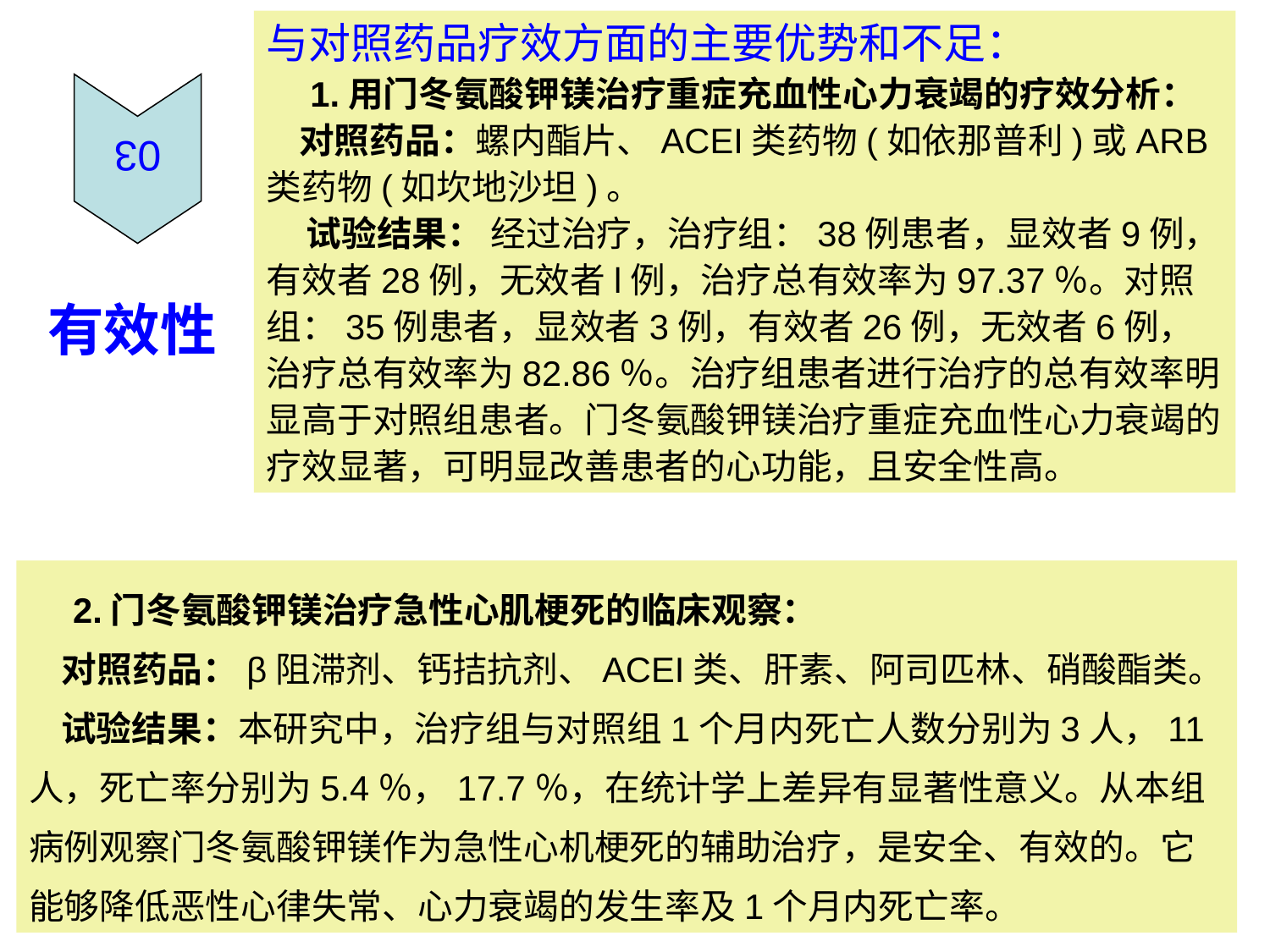

与对照药品疗效方面的主要优势和不足：
　1.用门冬氨酸钾镁治疗重症充血性心力衰竭的疗效分析：
   对照药品：螺内酯片、ACEI类药物(如依那普利)或ARB类药物(如坎地沙坦)。
    试验结果： 经过治疗，治疗组：38例患者，显效者9例，有效者28例，无效者l例，治疗总有效率为97.37％。对照组：35例患者，显效者3例，有效者26例，无效者6例，治疗总有效率为82.86％。治疗组患者进行治疗的总有效率明显高于对照组患者。门冬氨酸钾镁治疗重症充血性心力衰竭的疗效显著，可明显改善患者的心功能，且安全性高。

03
# 有效性
　2.门冬氨酸钾镁治疗急性心肌梗死的临床观察：
   对照药品：β阻滞剂、钙拮抗剂、ACEI类、肝素、阿司匹林、硝酸酯类。
   试验结果：本研究中，治疗组与对照组1个月内死亡人数分别为3人，11人，死亡率分别为5.4％，17.7％，在统计学上差异有显著性意义。从本组病例观察门冬氨酸钾镁作为急性心机梗死的辅助治疗，是安全、有效的。它能够降低恶性心律失常、心力衰竭的发生率及1个月内死亡率。